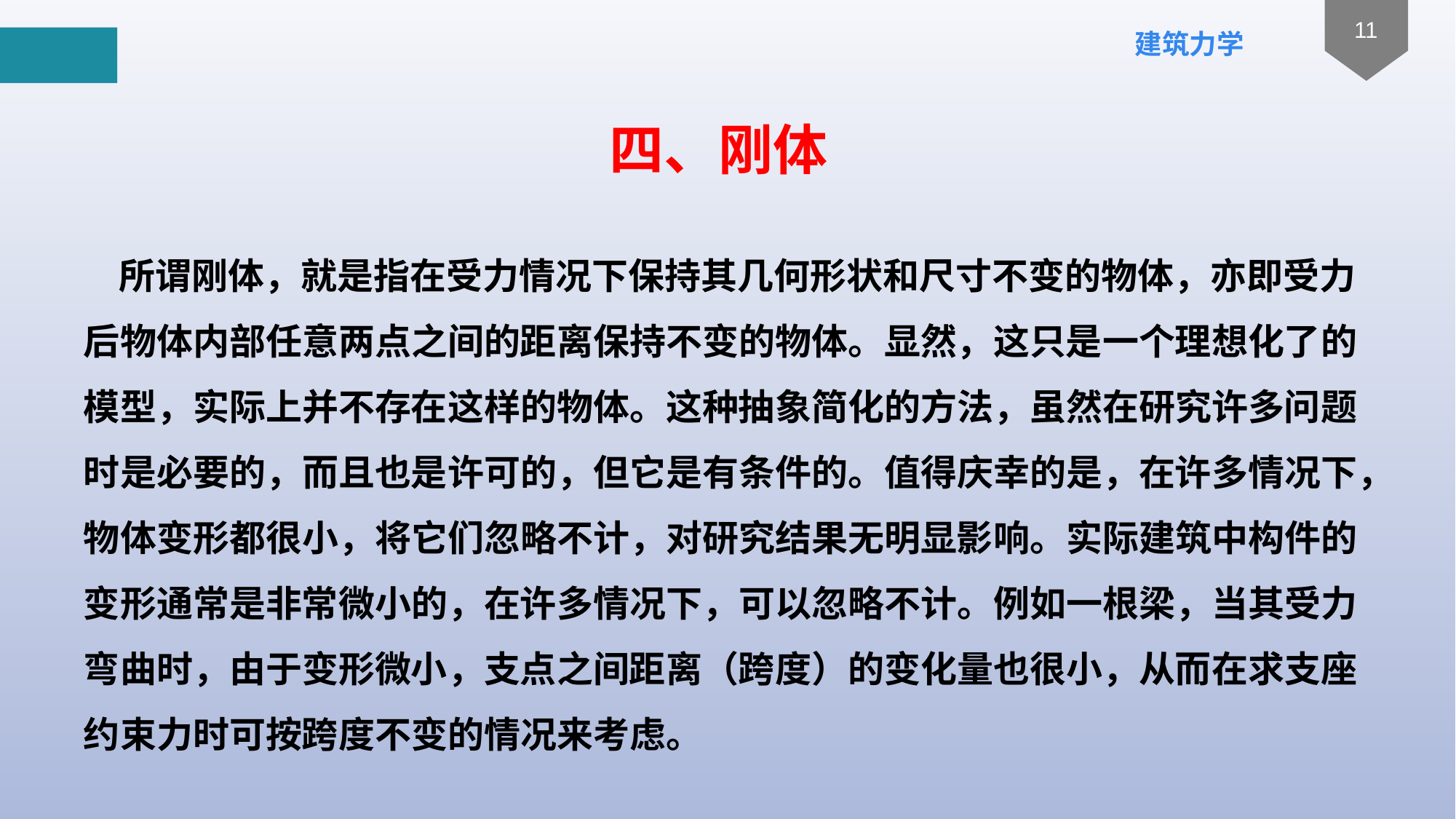

# 四、刚体
所谓刚体，就是指在受力情况下保持其几何形状和尺寸不变的物体，亦即受力后物体内部任意两点之间的距离保持不变的物体。显然，这只是一个理想化了的模型，实际上并不存在这样的物体。这种抽象简化的方法，虽然在研究许多问题时是必要的，而且也是许可的，但它是有条件的。值得庆幸的是，在许多情况下，物体变形都很小，将它们忽略不计，对研究结果无明显影响。实际建筑中构件的变形通常是非常微小的，在许多情况下，可以忽略不计。例如一根梁，当其受力弯曲时，由于变形微小，支点之间距离（跨度）的变化量也很小，从而在求支座约束力时可按跨度不变的情况来考虑。